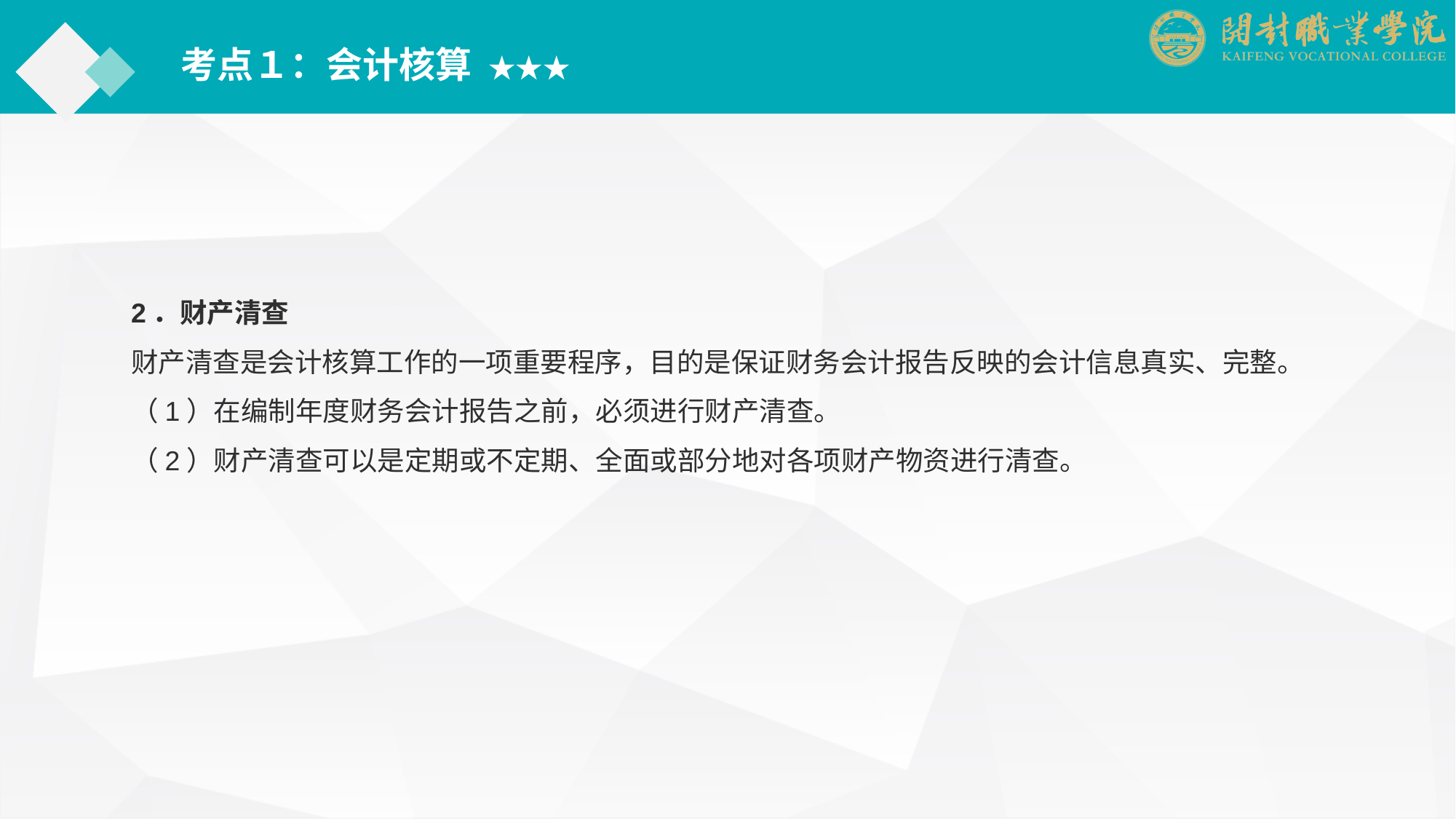

考点１：会计核算  ★★★
2．财产清查
财产清查是会计核算工作的一项重要程序，目的是保证财务会计报告反映的会计信息真实、完整。
（1）在编制年度财务会计报告之前，必须进行财产清查。
（2）财产清查可以是定期或不定期、全面或部分地对各项财产物资进行清查。